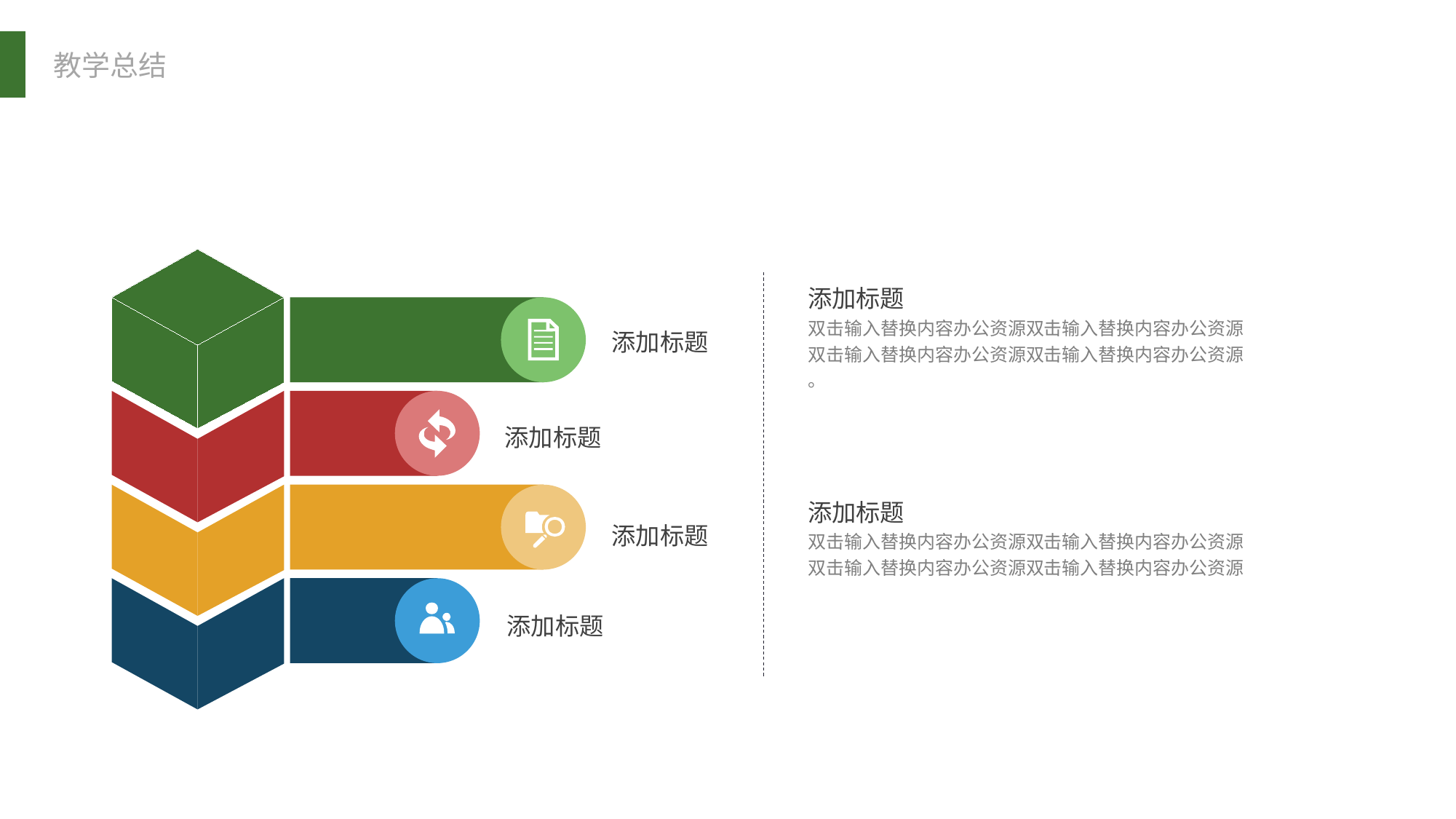

添加标题
双击输入替换内容办公资源双击输入替换内容办公资源
双击输入替换内容办公资源双击输入替换内容办公资源
。

添加标题

添加标题

添加标题
双击输入替换内容办公资源双击输入替换内容办公资源
双击输入替换内容办公资源双击输入替换内容办公资源

添加标题

添加标题